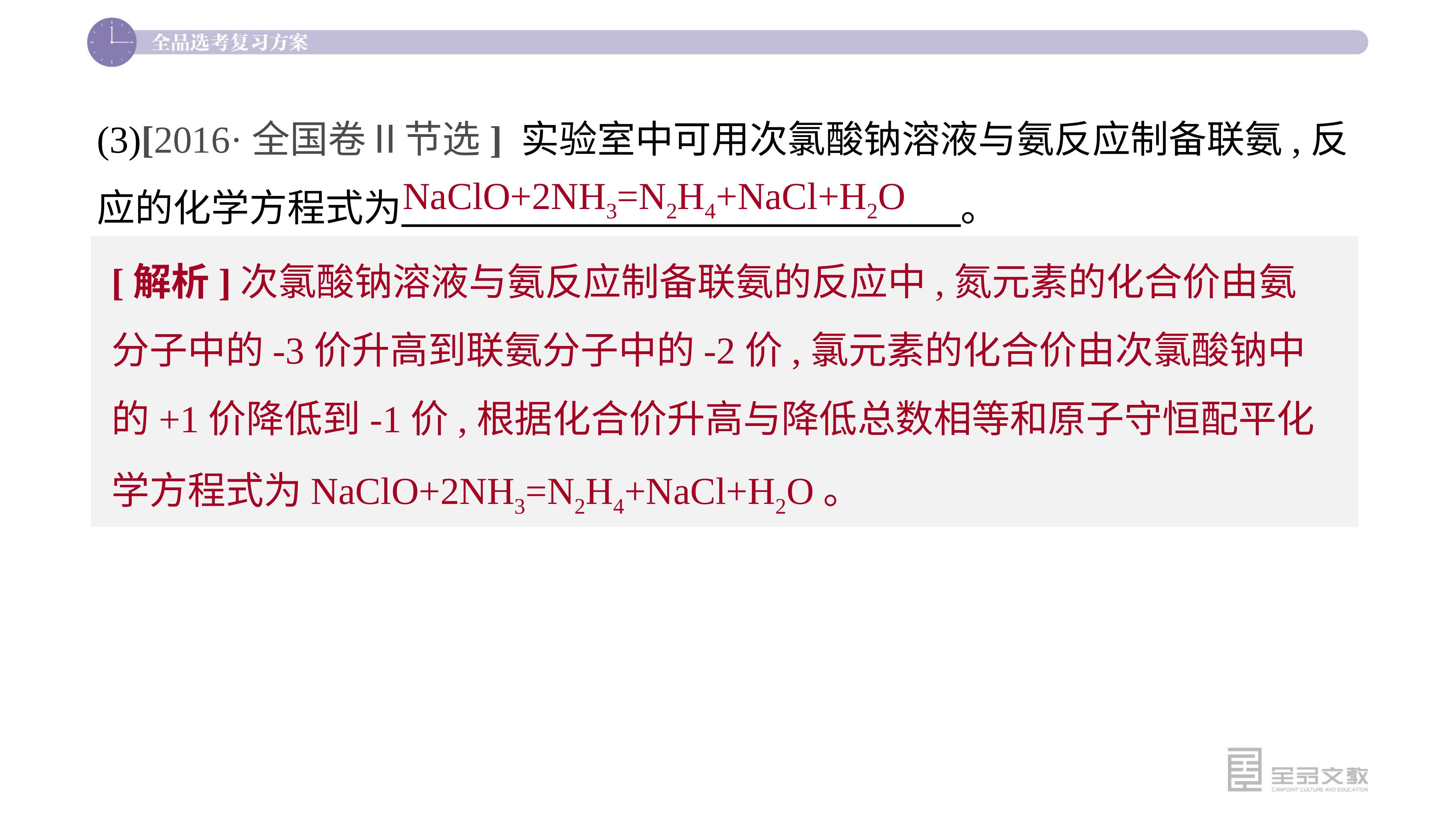

(3)[2016·全国卷Ⅱ节选] 实验室中可用次氯酸钠溶液与氨反应制备联氨,反应的化学方程式为　　　　　　                     　　　　。
NaClO+2NH3=N2H4+NaCl+H2O
[解析]次氯酸钠溶液与氨反应制备联氨的反应中,氮元素的化合价由氨分子中的-3价升高到联氨分子中的-2价,氯元素的化合价由次氯酸钠中的+1价降低到-1价,根据化合价升高与降低总数相等和原子守恒配平化学方程式为NaClO+2NH3=N2H4+NaCl+H2O。